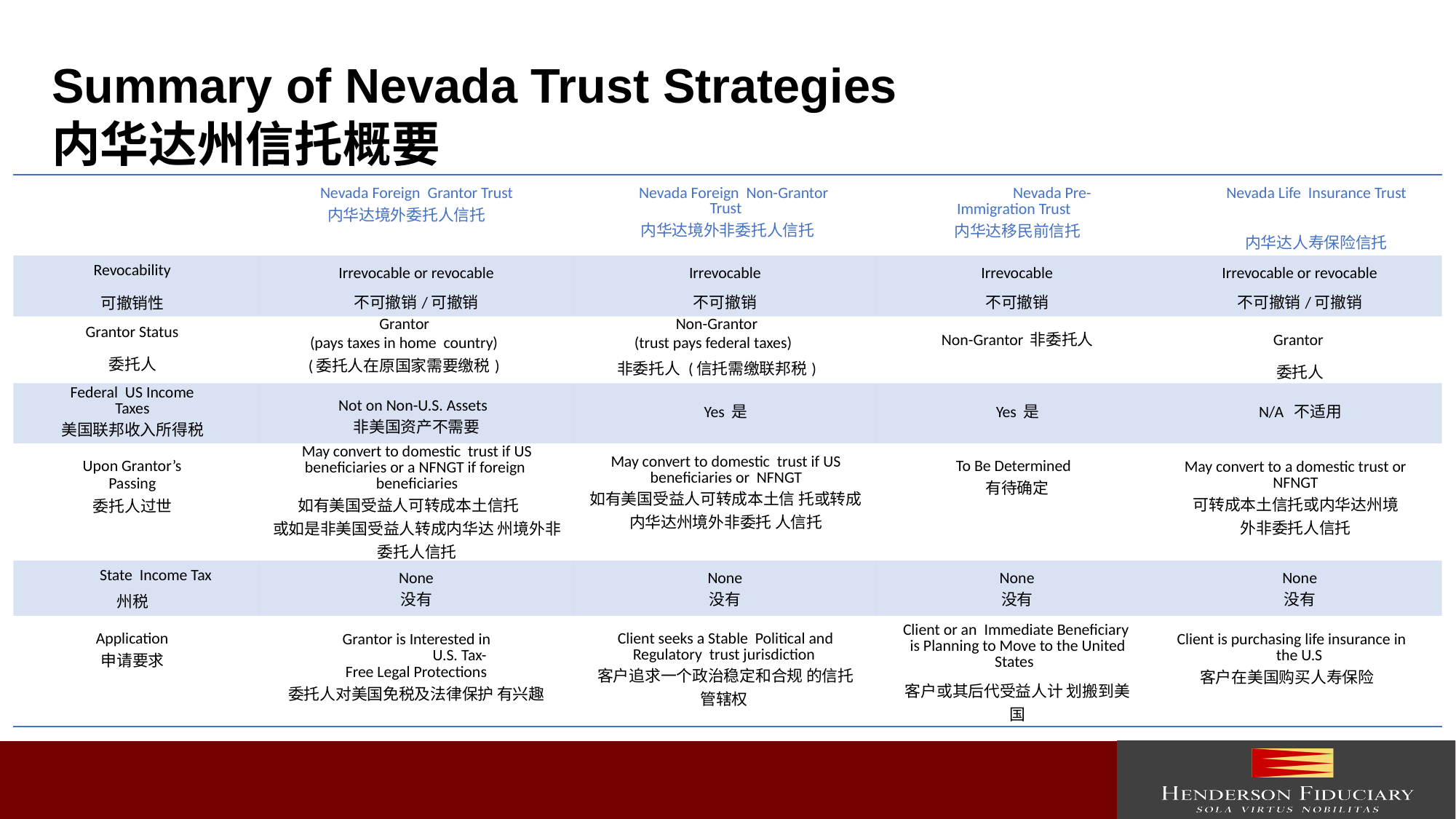

Summary of Nevada Trust Strategies
内华达州信托概要
|  | Nevada Foreign Grantor Trust 内华达境外委托人信托 | Nevada Foreign Non-Grantor Trust 内华达境外非委托人信托 | Nevada Pre- Immigration Trust 内华达移民前信托 | Nevada Life Insurance Trust 内华达人寿保险信托 |
| --- | --- | --- | --- | --- |
| Revocability 可撤销性 | Irrevocable or revocable 不可撤销/可撤销 | Irrevocable 不可撤销 | Irrevocable 不可撤销 | Irrevocable or revocable 不可撤销/可撤销 |
| Grantor Status 委托人 | Grantor (pays taxes in home country) (委托人在原国家需要缴税) | Non-Grantor (trust pays federal taxes) 非委托人 (信托需缴联邦税) | Non-Grantor 非委托人 | Grantor 委托人 |
| Federal US Income Taxes 美国联邦收入所得税 | Not on Non-U.S. Assets 非美国资产不需要 | Yes 是 | Yes 是 | N/A 不适用 |
| Upon Grantor’s Passing 委托人过世 | May convert to domestic trust if US beneficiaries or a NFNGT if foreign beneficiaries 如有美国受益人可转成本土信托 或如是非美国受益人转成内华达 州境外非委托人信托 | May convert to domestic trust if US beneficiaries or NFNGT 如有美国受益人可转成本土信 托或转成内华达州境外非委托 人信托 | To Be Determined 有待确定 | May convert to a domestic trust or NFNGT 可转成本土信托或内华达州境 外非委托人信托 |
| State Income Tax 州税 | None 没有 | None 没有 | None 没有 | None 没有 |
| Application 申请要求 | Grantor is Interested in U.S. Tax- Free Legal Protections 委托人对美国免税及法律保护 有兴趣 | Client seeks a Stable Political and Regulatory trust jurisdiction 客户追求一个政治稳定和合规 的信托管辖权 | Client or an Immediate Beneficiary is Planning to Move to the United States 客户或其后代受益人计 划搬到美国 | Client is purchasing life insurance in the U.S 客户在美国购买人寿保险 |